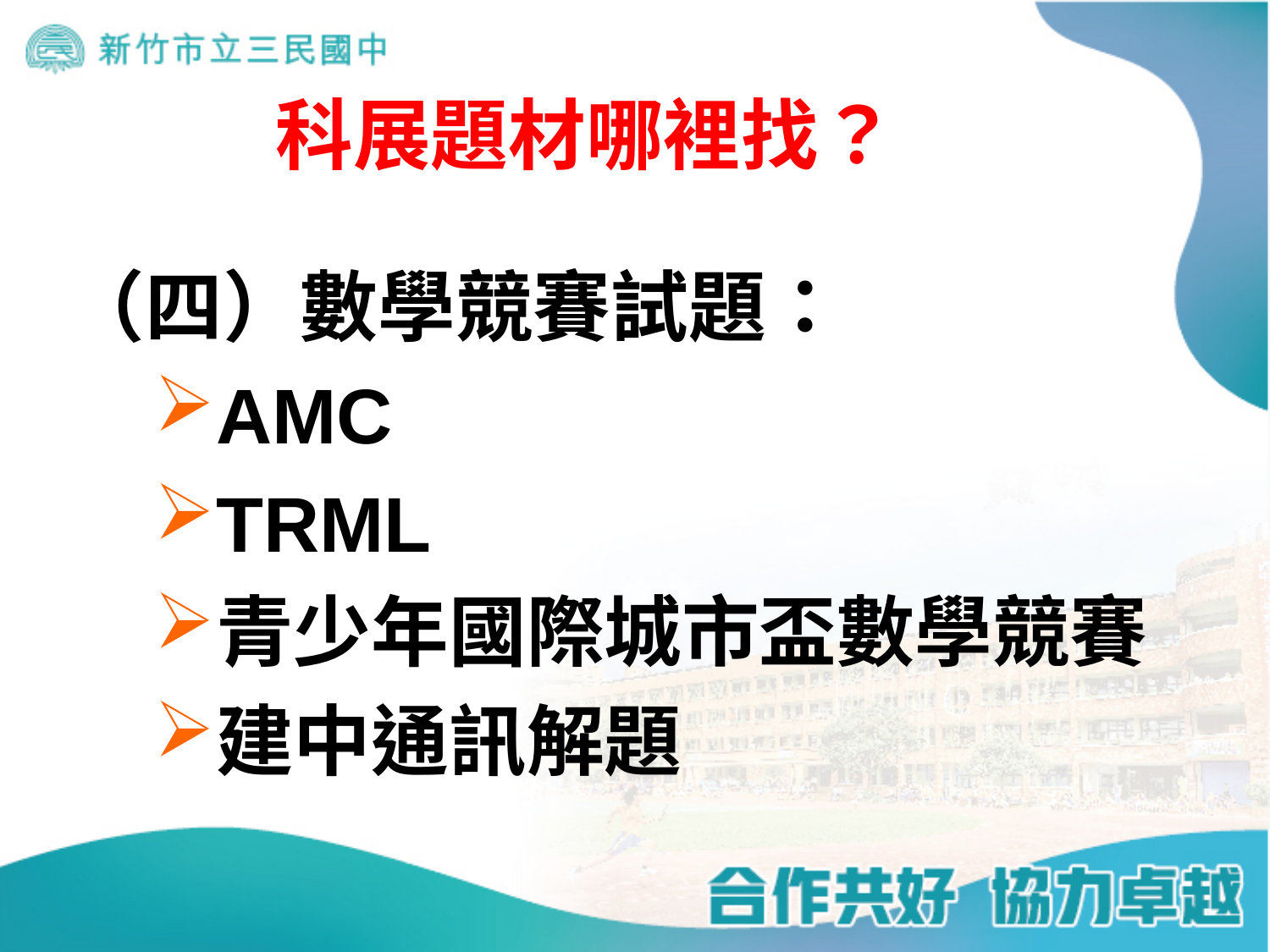

# 科展題材哪裡找？
（四）數學競賽試題：
AMC
TRML
青少年國際城市盃數學競賽
建中通訊解題